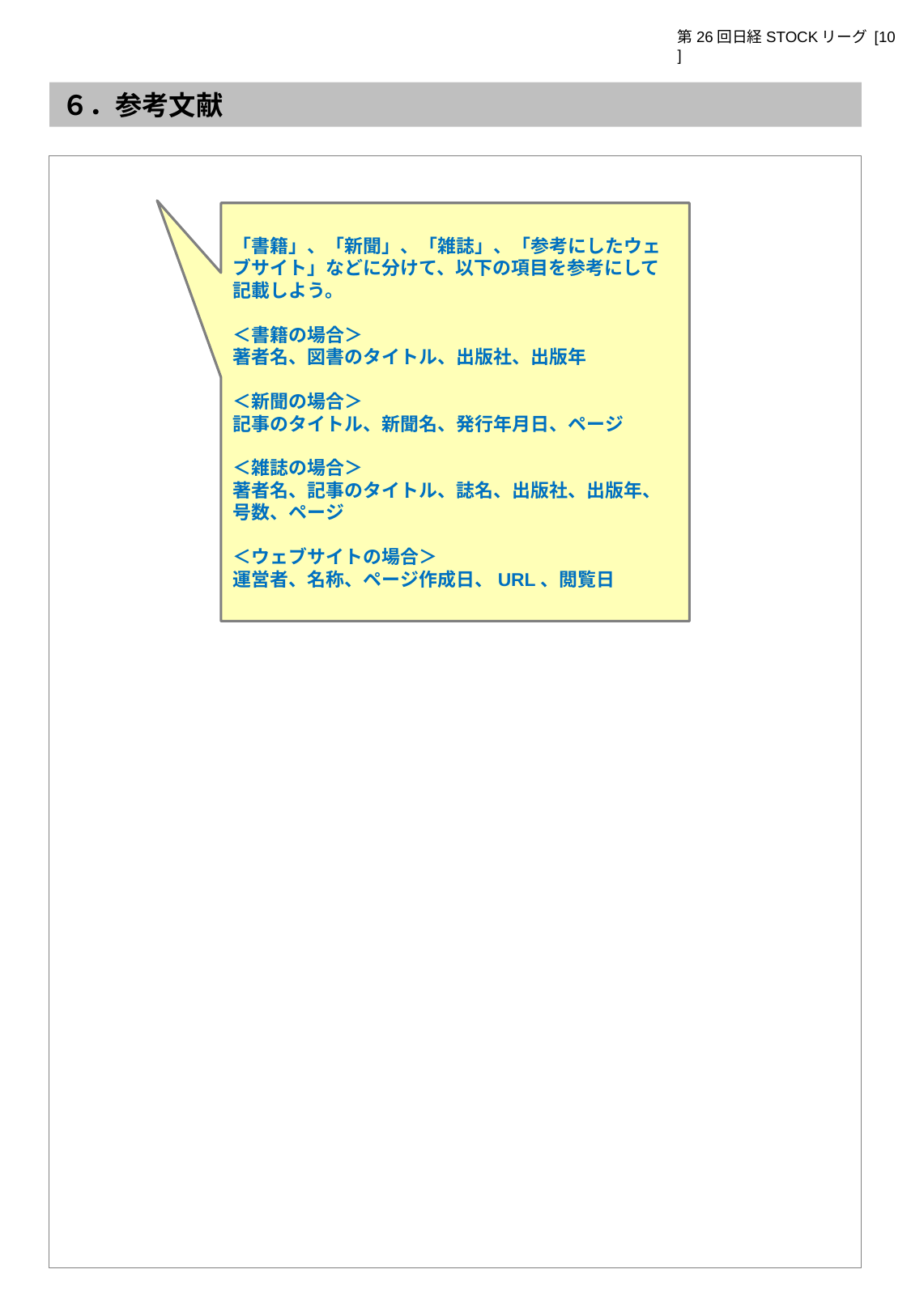

６．参考文献

「書籍」、「新聞」、「雑誌」、「参考にしたウェブサイト」などに分けて、以下の項目を参考にして記載しよう。
＜書籍の場合＞
著者名、図書のタイトル、出版社、出版年

＜新聞の場合＞
記事のタイトル、新聞名、発行年月日、ページ

＜雑誌の場合＞
著者名、記事のタイトル、誌名、出版社、出版年、号数、ページ

＜ウェブサイトの場合＞
運営者、名称、ページ作成日、URL、閲覧日